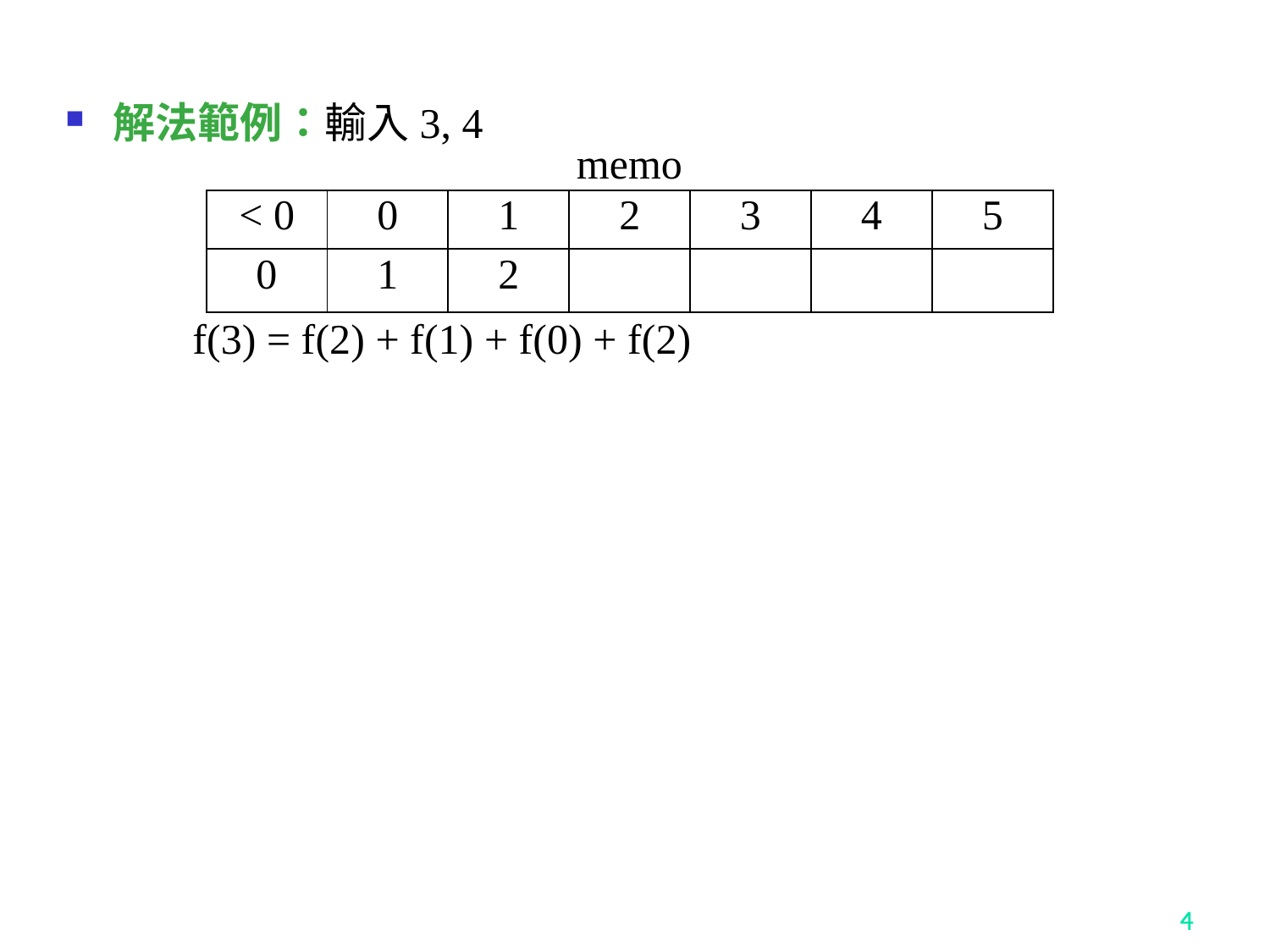

解法範例：輸入3, 4

	f(3) = f(2) + f(1) + f(0) + f(2)
memo
| < 0 | 0 | 1 | 2 | 3 | 4 | 5 |
| --- | --- | --- | --- | --- | --- | --- |
| 0 | 1 | 2 |  |  |  |  |
4